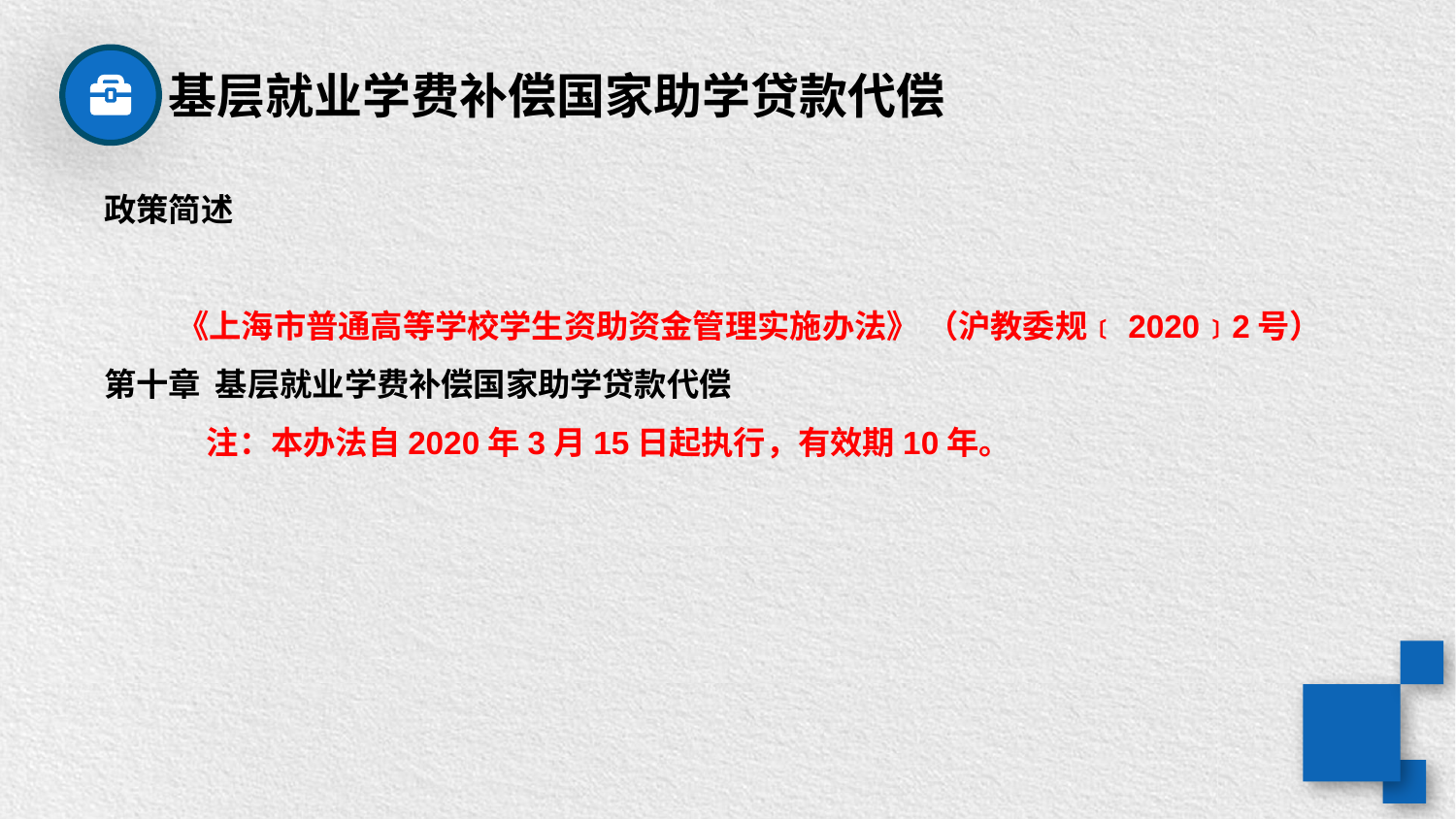

基层就业学费补偿国家助学贷款代偿

政策简述

《上海市普通高等学校学生资助资金管理实施办法》 （沪教委规﹝2020﹞2号） 第十章  基层就业学费补偿国家助学贷款代偿
   注：本办法自2020年3月15日起执行，有效期10年。